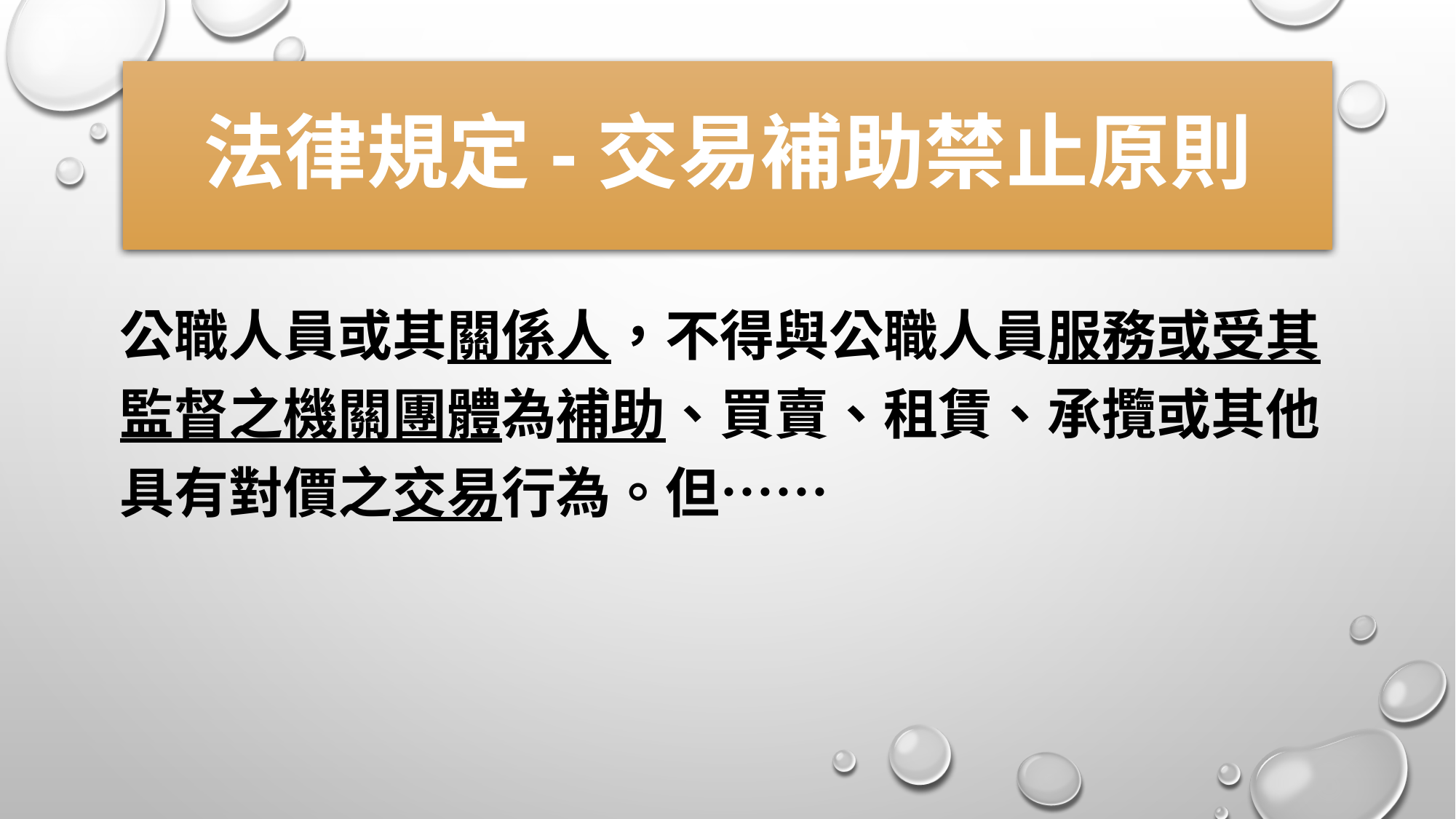

# 法律規定-交易補助禁止原則
公職人員或其關係人，不得與公職人員服務或受其監督之機關團體為補助、買賣、租賃、承攬或其他具有對價之交易行為。但……